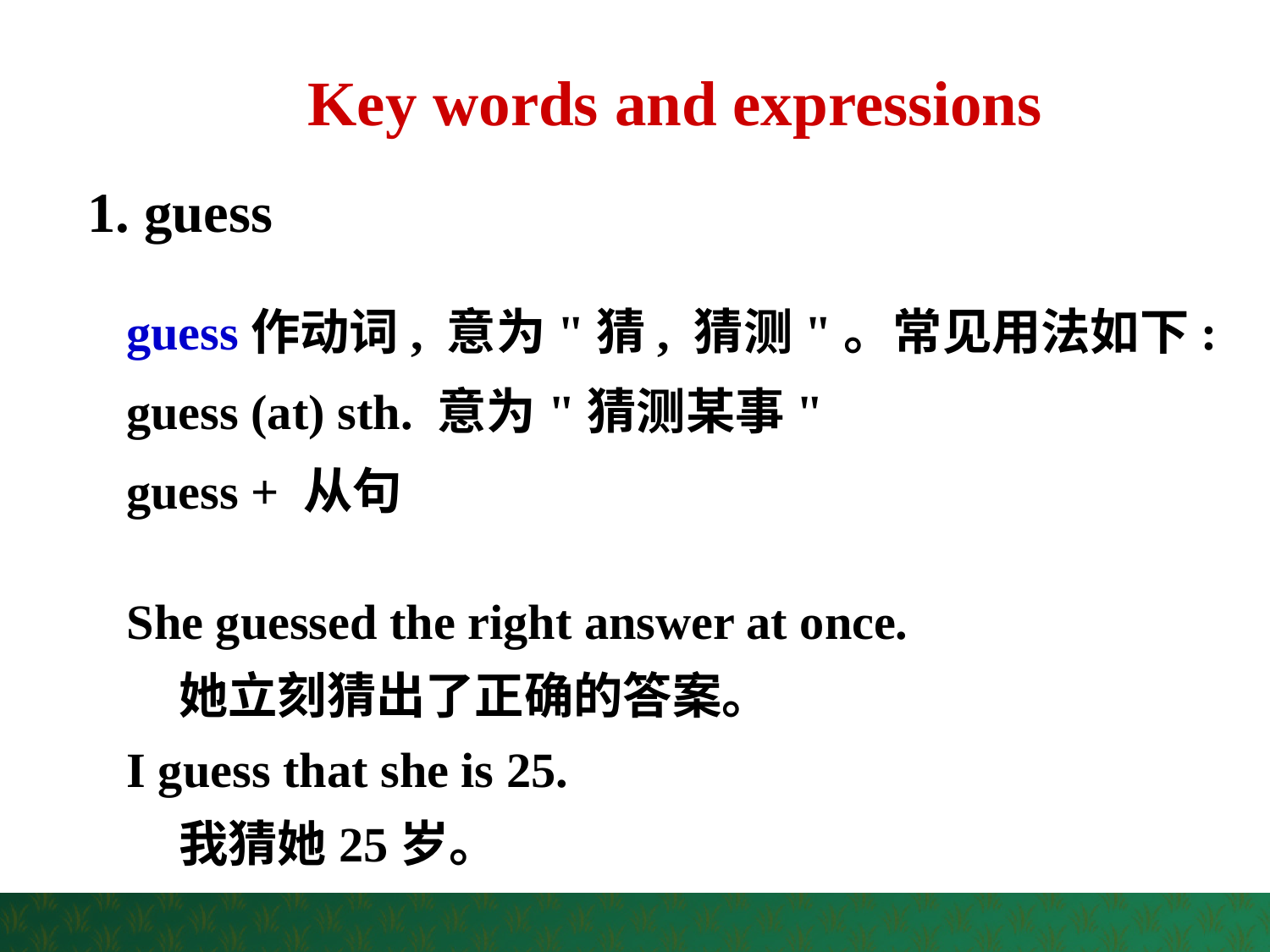

Key words and expressions
1. guess
    guess作动词, 意为"猜, 猜测"。常见用法如下:
    guess (at) sth. 意为"猜测某事"
    guess + 从句
    She guessed the right answer at once.
        她立刻猜出了正确的答案。
    I guess that she is 25.
        我猜她25岁。